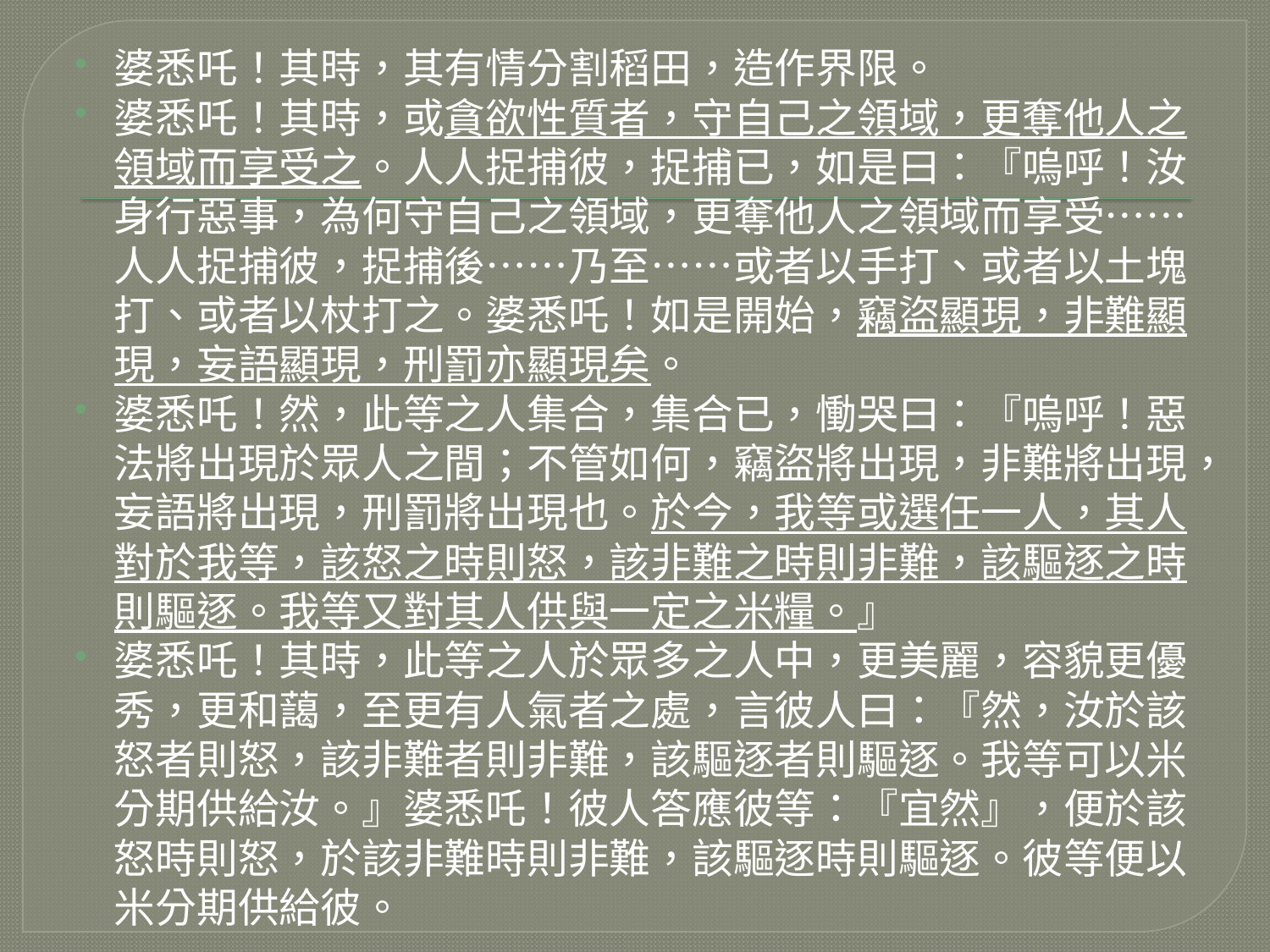

婆悉吒！其時，其有情分割稻田，造作界限。
婆悉吒！其時，或貪欲性質者，守自己之領域，更奪他人之領域而享受之。人人捉捕彼，捉捕已，如是曰：『嗚呼！汝身行惡事，為何守自己之領域，更奪他人之領域而享受……人人捉捕彼，捉捕後……乃至……或者以手打、或者以土塊打、或者以杖打之。婆悉吒！如是開始，竊盜顯現，非難顯現，妄語顯現，刑罰亦顯現矣。
婆悉吒！然，此等之人集合，集合已，慟哭曰：『嗚呼！惡法將出現於眾人之間；不管如何，竊盜將出現，非難將出現，妄語將出現，刑罰將出現也。於今，我等或選任一人，其人對於我等，該怒之時則怒，該非難之時則非難，該驅逐之時則驅逐。我等又對其人供與一定之米糧。』
婆悉吒！其時，此等之人於眾多之人中，更美麗，容貌更優秀，更和藹，至更有人氣者之處，言彼人曰：『然，汝於該怒者則怒，該非難者則非難，該驅逐者則驅逐。我等可以米分期供給汝。』婆悉吒！彼人答應彼等：『宜然』，便於該怒時則怒，於該非難時則非難，該驅逐時則驅逐。彼等便以米分期供給彼。